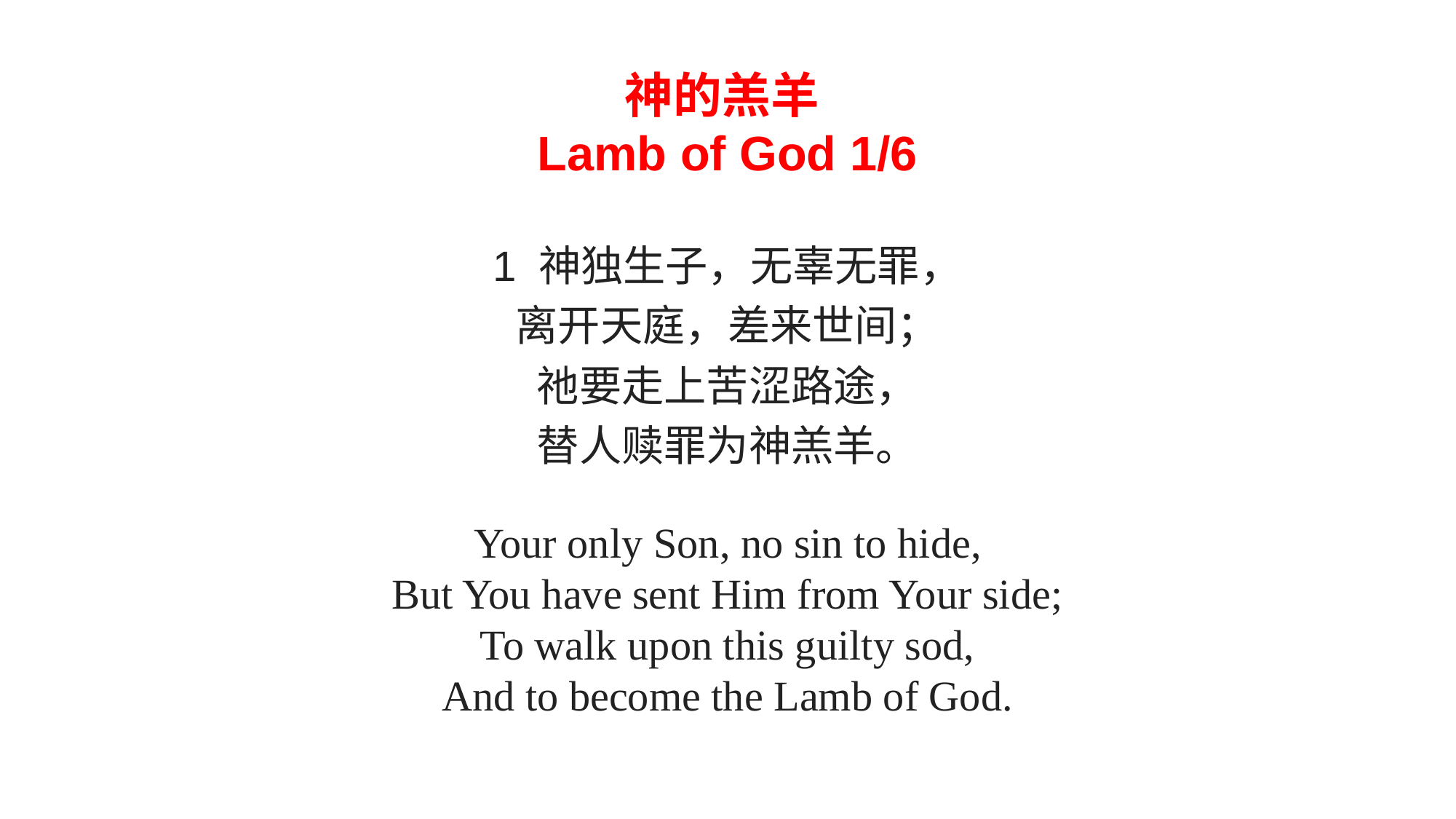

神的羔羊
Lamb of God 1/6
1 神独生子，无辜无罪，
离开天庭，差来世间；
祂要走上苦涩路途，
替人赎罪为神羔羊。

Your only Son, no sin to hide,
But You have sent Him from Your side;
To walk upon this guilty sod,
And to become the Lamb of God.